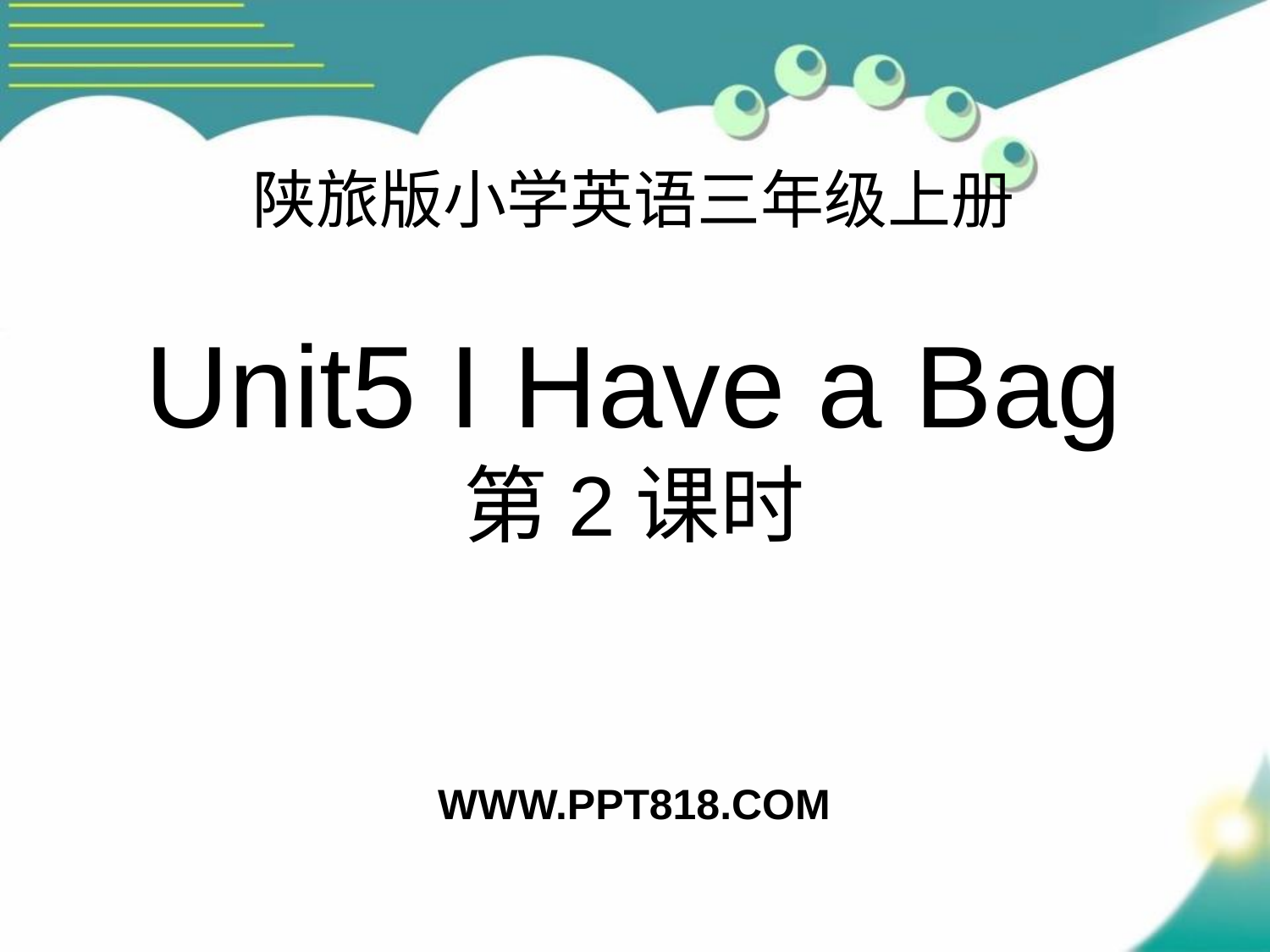

陕旅版小学英语三年级上册

Unit5 I Have a Bag
第2课时
WWW.PPT818.COM